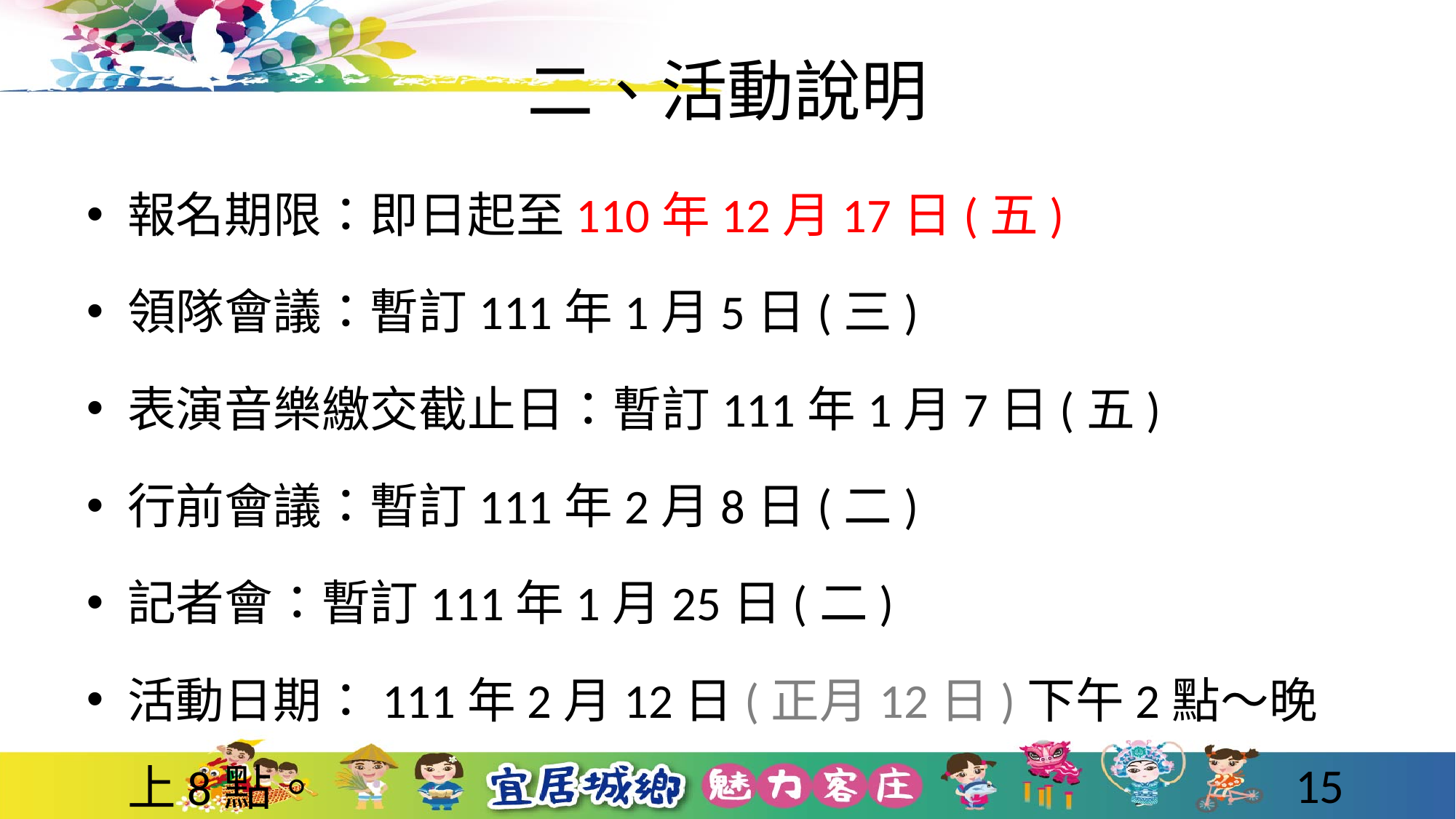

# 二、活動說明
報名期限：即日起至110年12月17日(五)
領隊會議：暫訂111年1月5日(三)
表演音樂繳交截止日：暫訂111年1月7日(五)
行前會議：暫訂111年2月8日(二)
記者會：暫訂111年1月25日(二)
活動日期：111年2月12日(正月12日)下午2點～晚上8點。
15